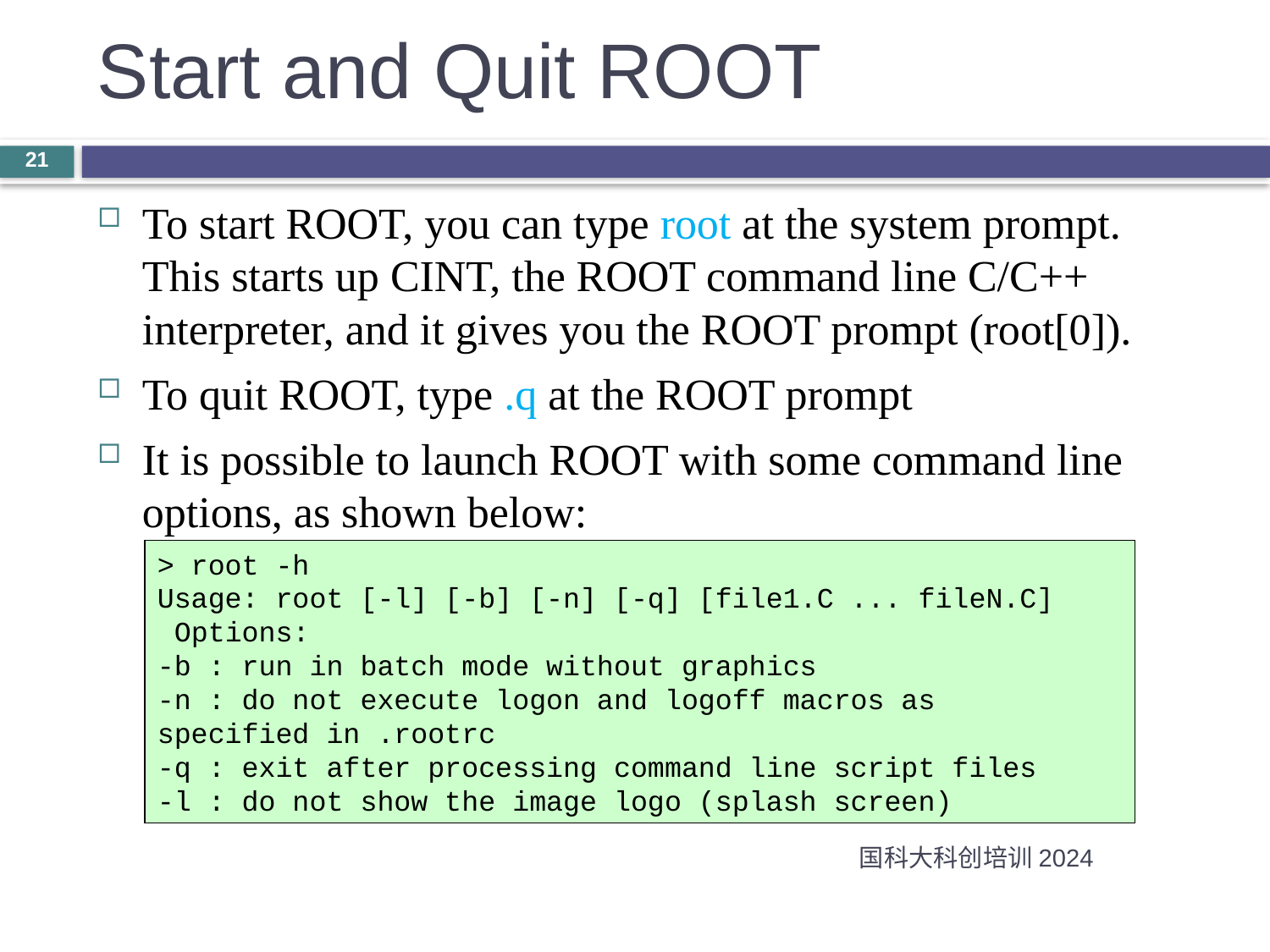

Start and Quit ROOT
To start ROOT, you can type root at the system prompt. This starts up CINT, the ROOT command line C/C++ interpreter, and it gives you the ROOT prompt (root[0]).
To quit ROOT, type .q at the ROOT prompt
It is possible to launch ROOT with some command line options, as shown below:

21
> root -h
Usage: root [-l] [-b] [-n] [-q] [file1.C ... fileN.C]
 Options:
-b : run in batch mode without graphics
-n : do not execute logon and logoff macros as
specified in .rootrc
-q : exit after processing command line script files
-l : do not show the image logo (splash screen)
国科大科创培训2024